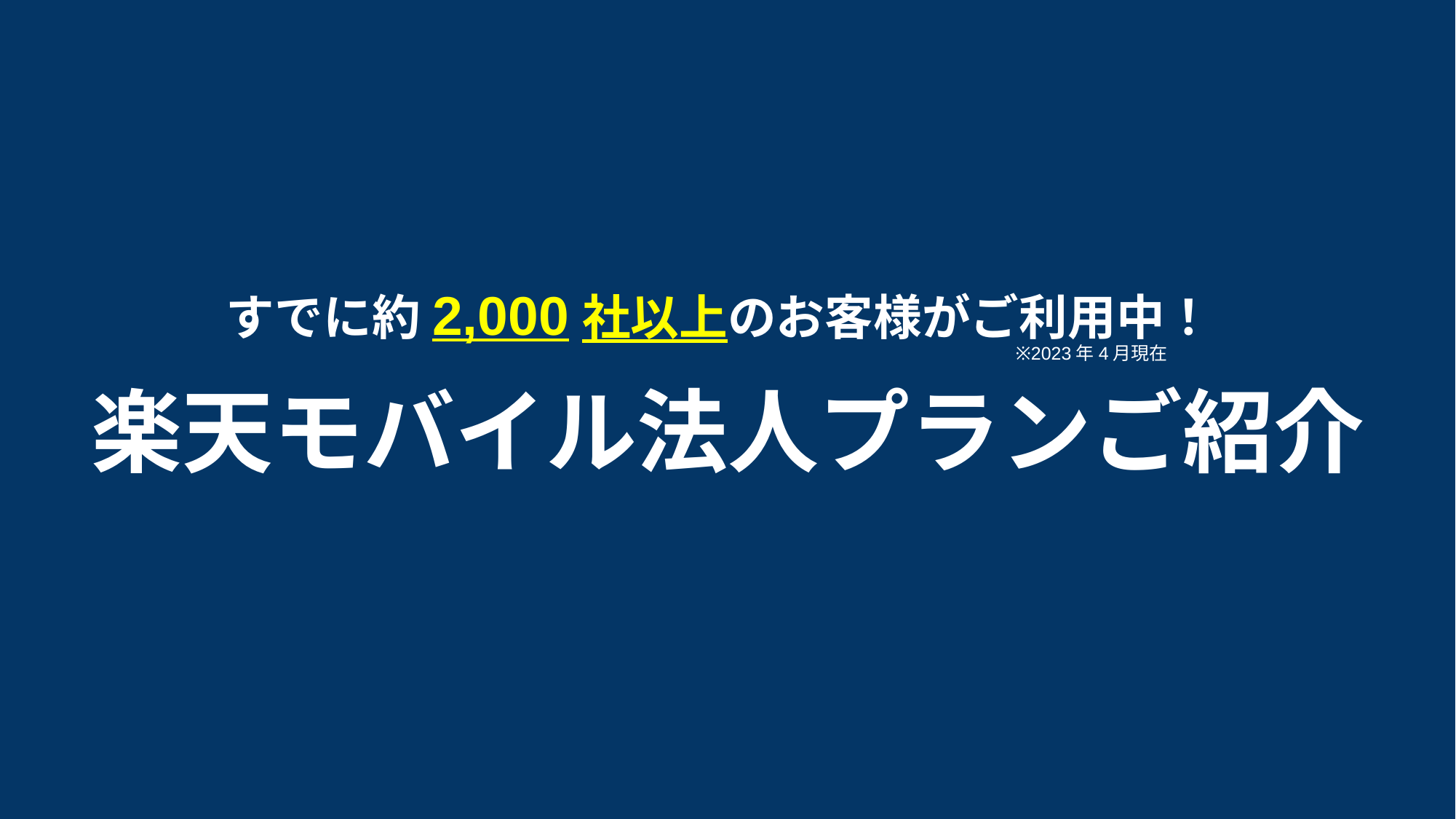

すでに約2,000社以上のお客様がご利用中！
※2023年4月現在
楽天モバイル法人プランご紹介